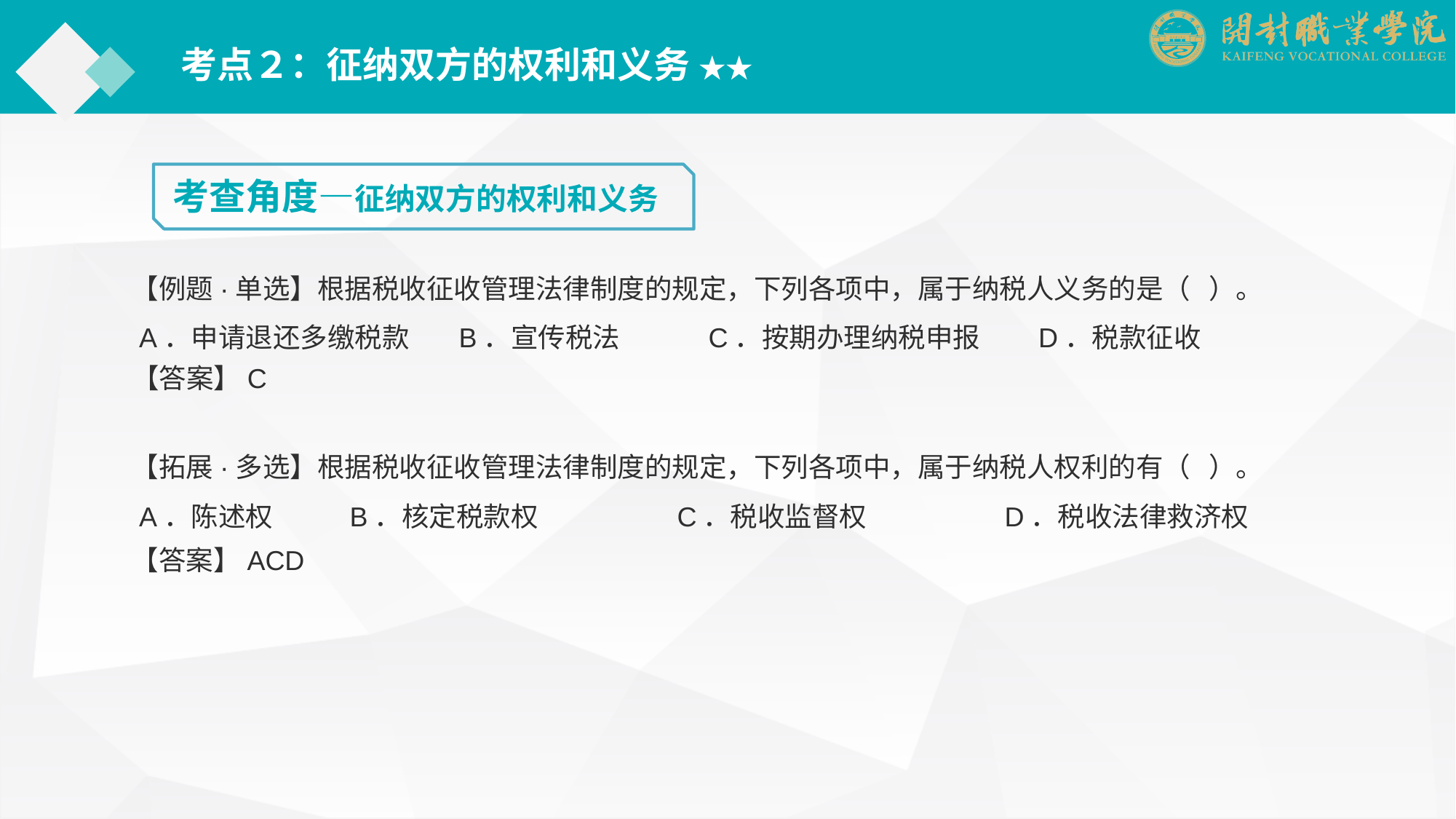

考点２：征纳双方的权利和义务 ★★

考查角度—征纳双方的权利和义务
【例题·单选】根据税收征收管理法律制度的规定，下列各项中，属于纳税人义务的是（   ）。
 A．申请退还多缴税款	B．宣传税法　　　C．按期办理纳税申报	　D．税款征收
【答案】C
【拓展·多选】根据税收征收管理法律制度的规定，下列各项中，属于纳税人权利的有（   ）。
 A．陈述权	B．核定税款权		C．税收监督权		D．税收法律救济权
【答案】ACD